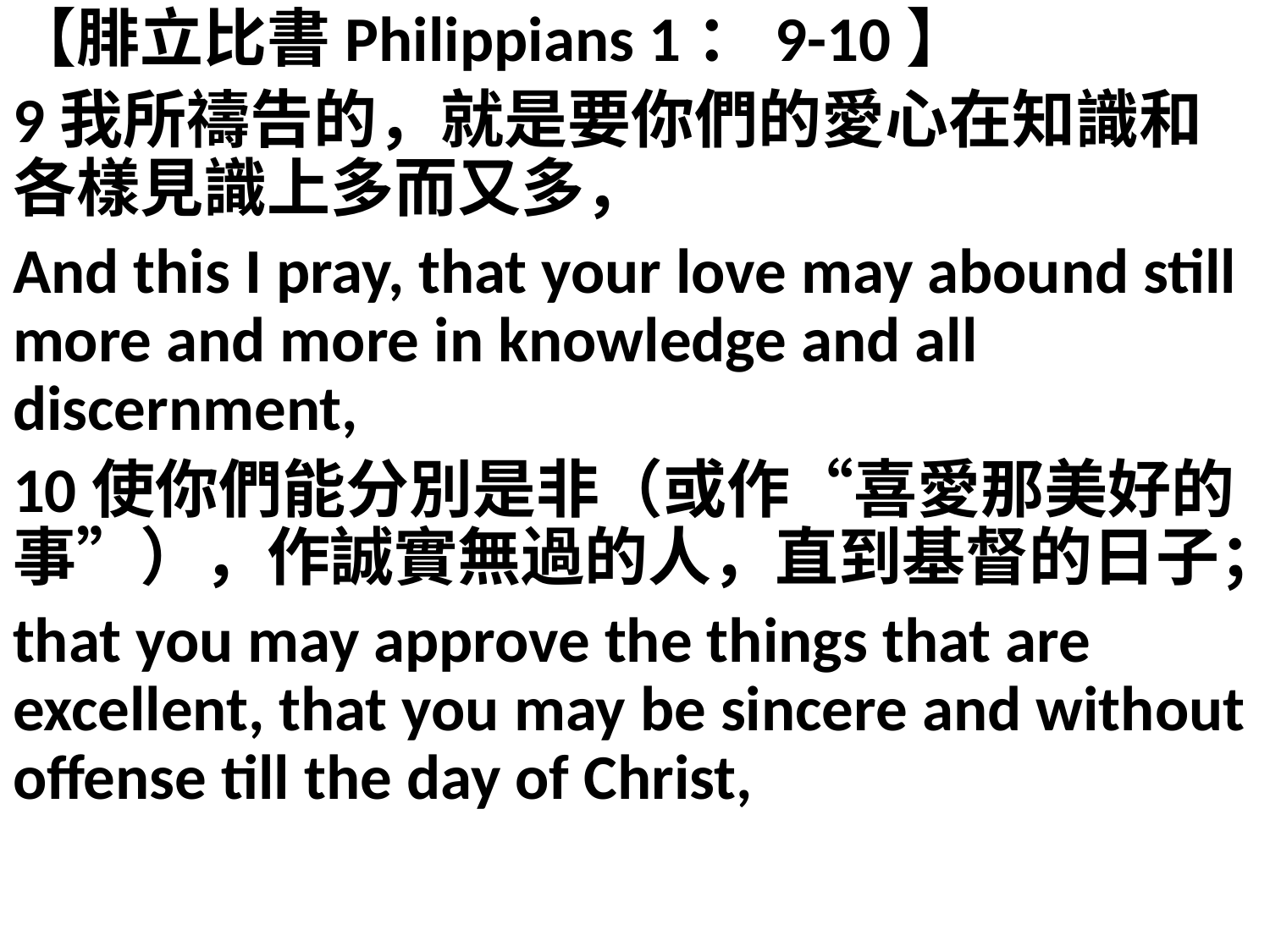

【腓立比書Philippians 1：9-10】
9我所禱告的，就是要你們的愛心在知識和各樣見識上多而又多，
And this I pray, that your love may abound still more and more in knowledge and all discernment,
10使你們能分別是非（或作“喜愛那美好的事”），作誠實無過的人，直到基督的日子；
that you may approve the things that are excellent, that you may be sincere and without offense till the day of Christ,